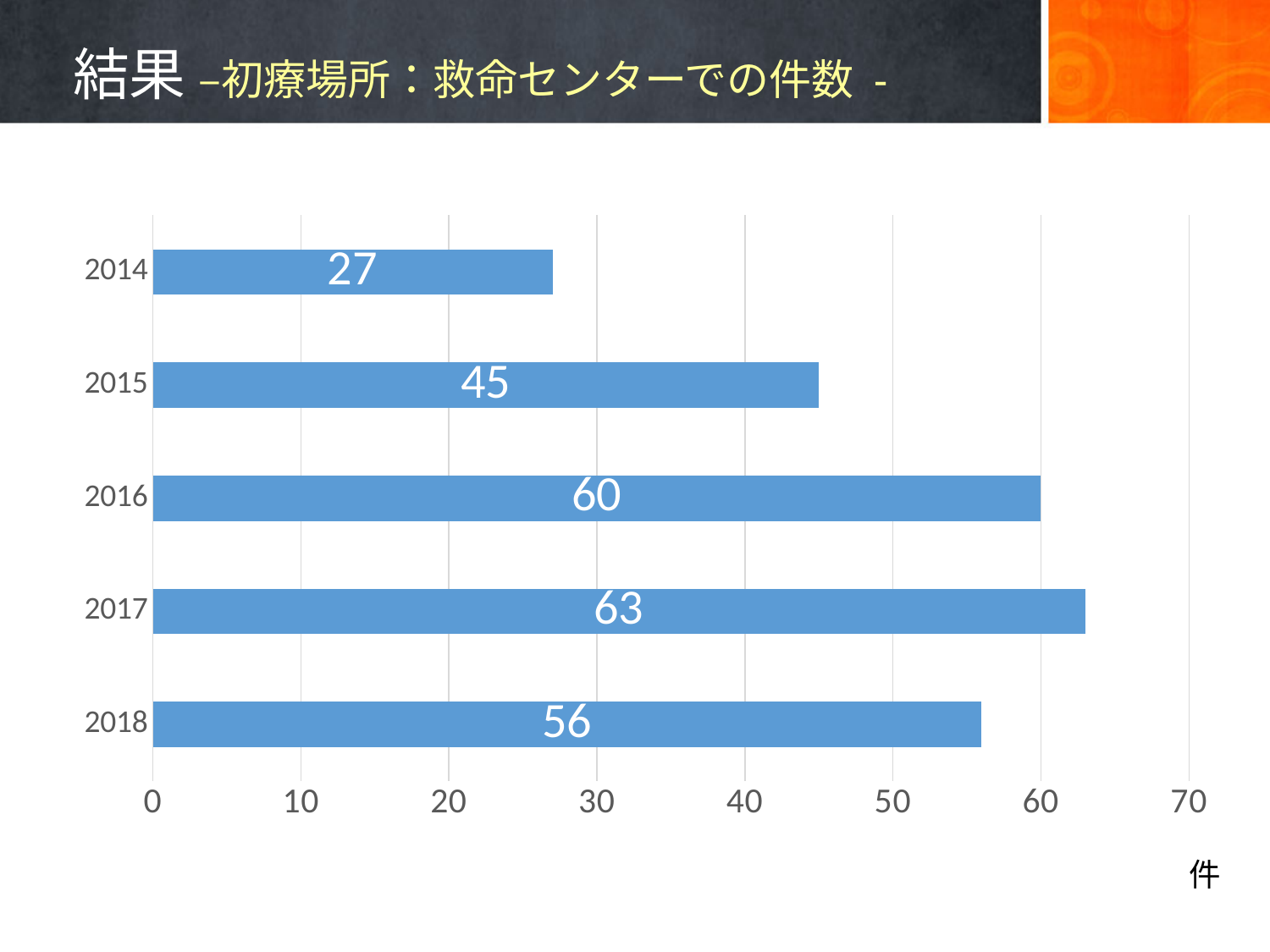

# 結果 –初療場所：救命センターでの件数 -

### Chart

| Category | 救命センター |
|---|---|
| 2018 | 56.0 |
| 2017 | 63.0 |
| 2016 | 60.0 |
| 2015 | 45.0 |
| 2014 | 27.0 |
件